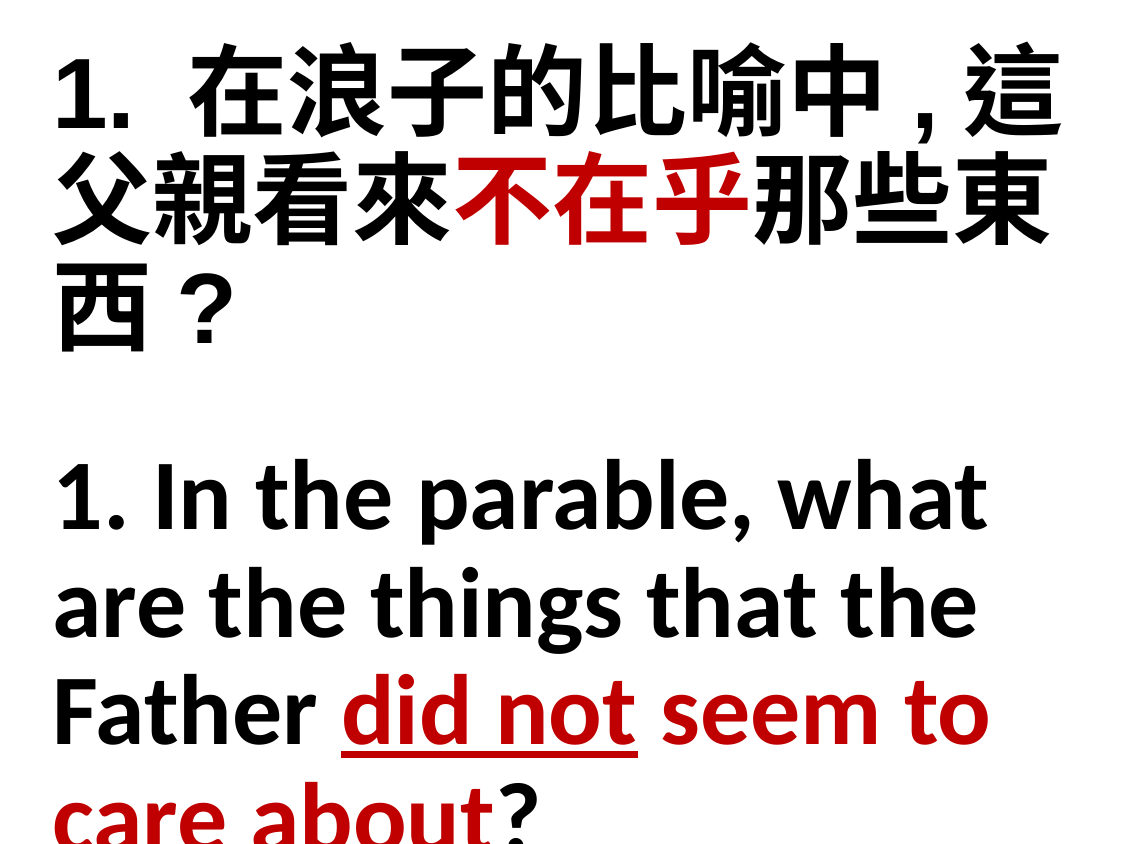

1. 在浪子的比喻中,這父親看來不在乎那些東西?

1. In the parable, what are the things that the Father did not seem to care about?